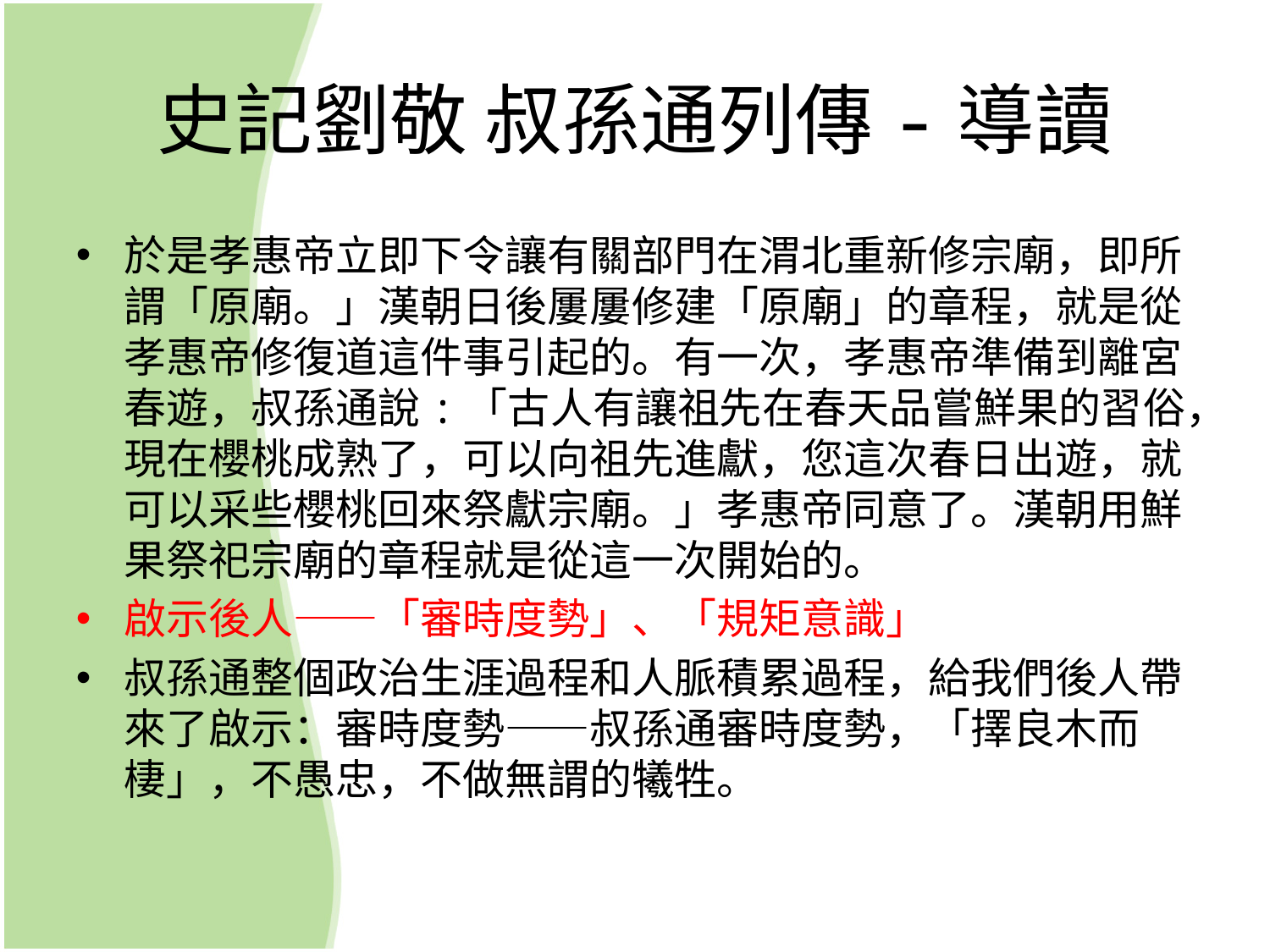

# 史記劉敬 叔孫通列傳-導讀
於是孝惠帝立即下令讓有關部門在渭北重新修宗廟，即所謂「原廟。」漢朝日後屢屢修建「原廟」的章程，就是從孝惠帝修復道這件事引起的。有一次，孝惠帝準備到離宮春遊，叔孫通說:「古人有讓祖先在春天品嘗鮮果的習俗，現在櫻桃成熟了，可以向祖先進獻，您這次春日出遊，就可以采些櫻桃回來祭獻宗廟。」孝惠帝同意了。漢朝用鮮果祭祀宗廟的章程就是從這一次開始的。
啟示後人——「審時度勢」、「規矩意識」
叔孫通整個政治生涯過程和人脈積累過程，給我們後人帶來了啟示：審時度勢——叔孫通審時度勢，「擇良木而棲」，不愚忠，不做無謂的犧牲。